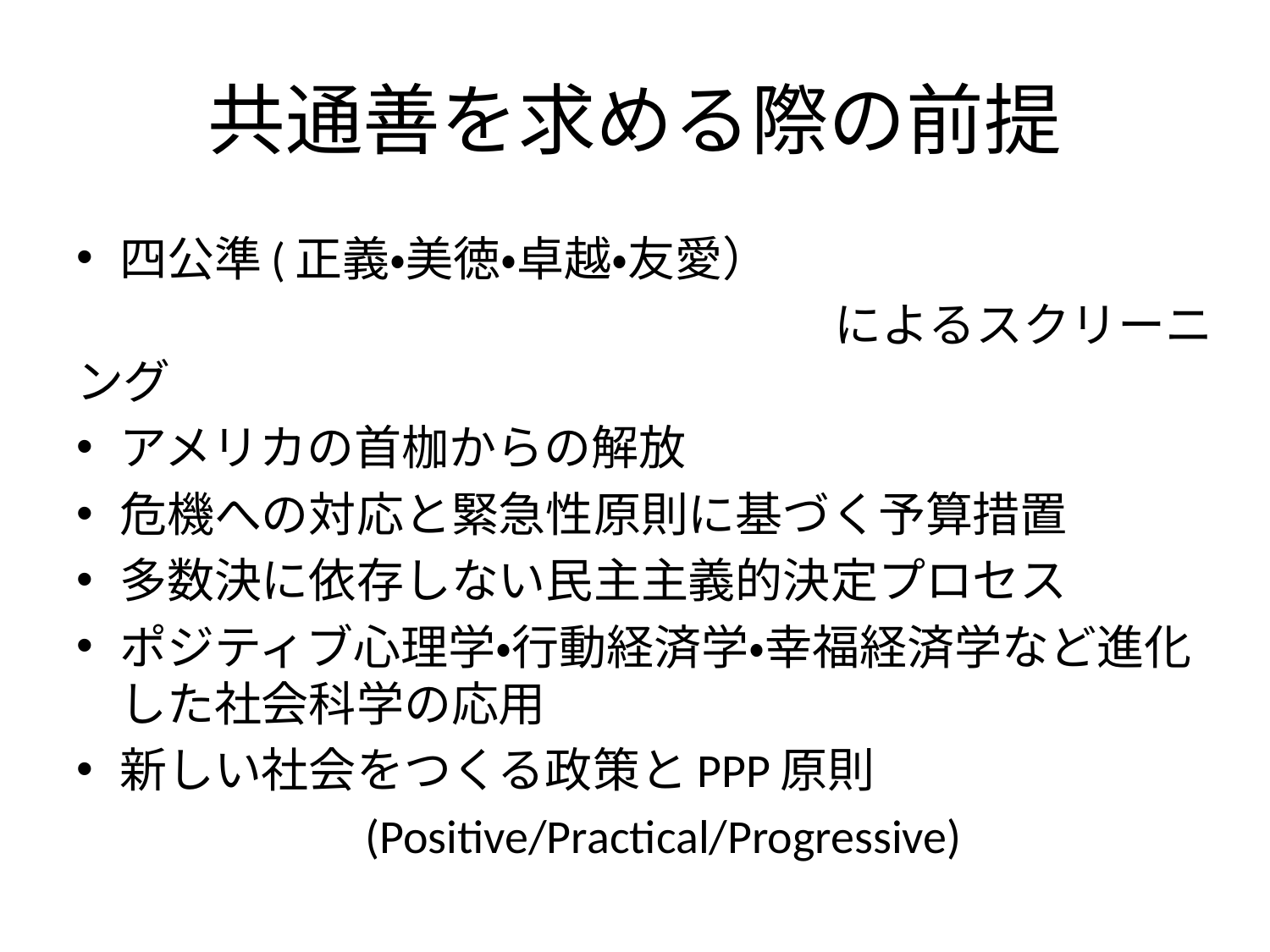

# 共通善を求める際の前提
四公準(正義・美徳・卓越・友愛）
　　　　　　　　　　　　　　　　によるスクリーニング
アメリカの首枷からの解放
危機への対応と緊急性原則に基づく予算措置
多数決に依存しない民主主義的決定プロセス
ポジティブ心理学・行動経済学・幸福経済学など進化した社会科学の応用
新しい社会をつくる政策とPPP原則
　　             　(Positive/Practical/Progressive)